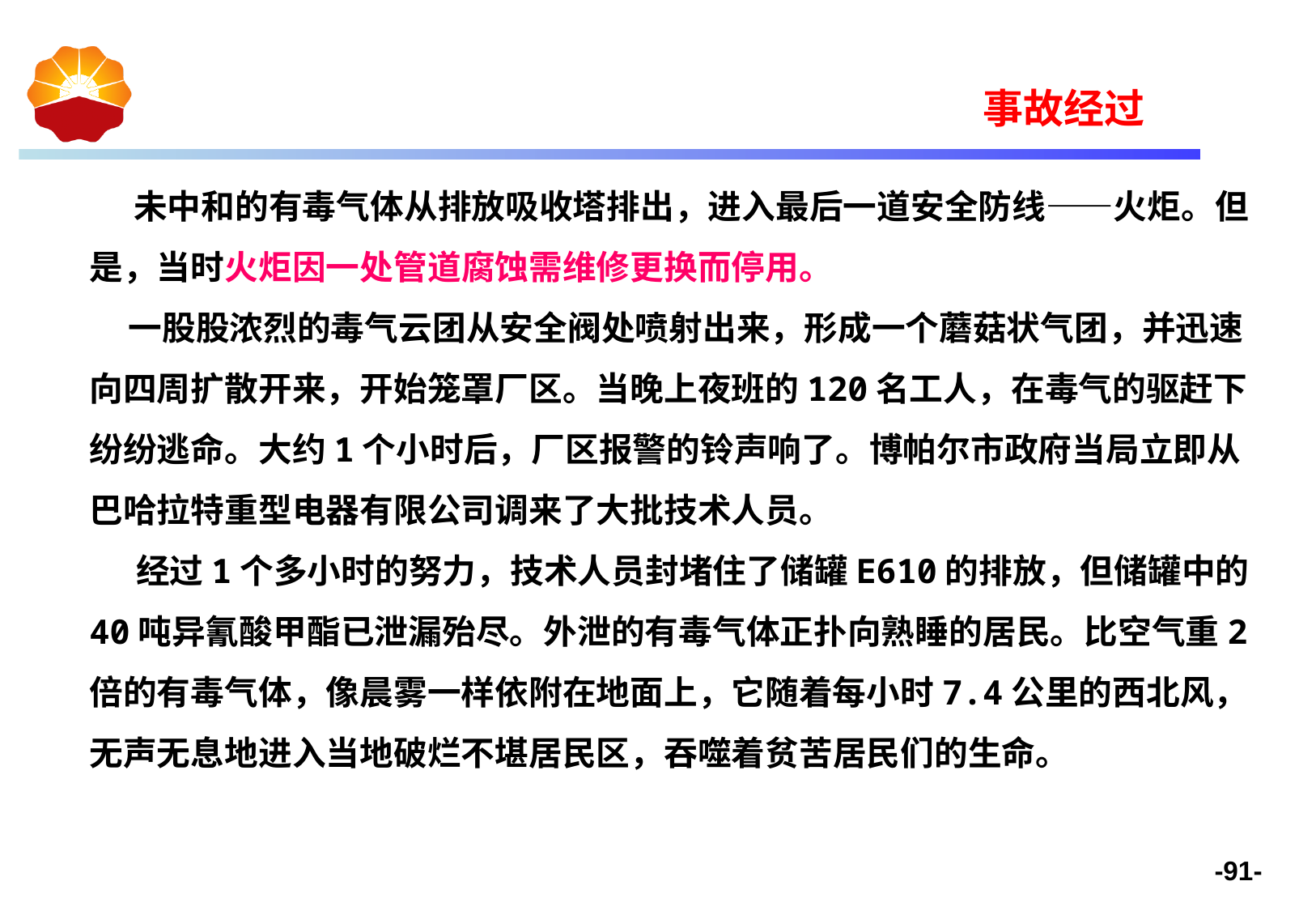

事故经过
     未中和的有毒气体从排放吸收塔排出，进入最后一道安全防线——火炬。但是，当时火炬因一处管道腐蚀需维修更换而停用。
    一股股浓烈的毒气云团从安全阀处喷射出来，形成一个蘑菇状气团，并迅速向四周扩散开来，开始笼罩厂区。当晚上夜班的120名工人，在毒气的驱赶下纷纷逃命。大约1个小时后，厂区报警的铃声响了。博帕尔市政府当局立即从巴哈拉特重型电器有限公司调来了大批技术人员。
     经过1个多小时的努力，技术人员封堵住了储罐E610的排放，但储罐中的40吨异氰酸甲酯已泄漏殆尽。外泄的有毒气体正扑向熟睡的居民。比空气重2倍的有毒气体，像晨雾一样依附在地面上，它随着每小时7.4公里的西北风，无声无息地进入当地破烂不堪居民区，吞噬着贫苦居民们的生命。